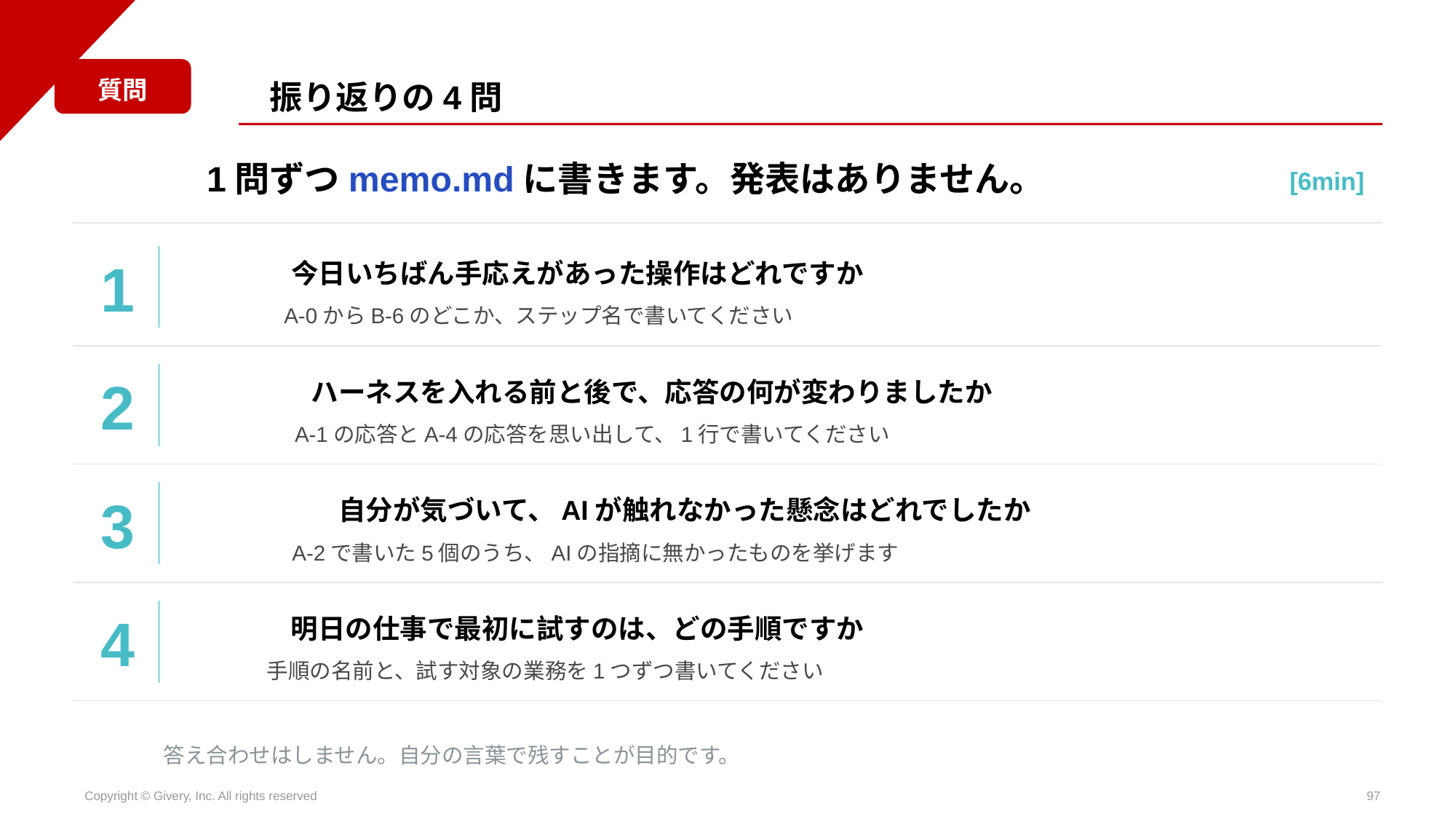

質問
振り返りの4問

1問ずつmemo.mdに書きます。発表はありません。
[6min]

1
今日いちばん手応えがあった操作はどれですか
A-0からB-6のどこか、ステップ名で書いてください

2
ハーネスを入れる前と後で、応答の何が変わりましたか
A-1の応答とA-4の応答を思い出して、1行で書いてください

3
自分が気づいて、AIが触れなかった懸念はどれでしたか
A-2で書いた5個のうち、AIの指摘に無かったものを挙げます

4
明日の仕事で最初に試すのは、どの手順ですか
手順の名前と、試す対象の業務を1つずつ書いてください

答え合わせはしません。自分の言葉で残すことが目的です。
Copyright © Givery, Inc. All rights reserved
97